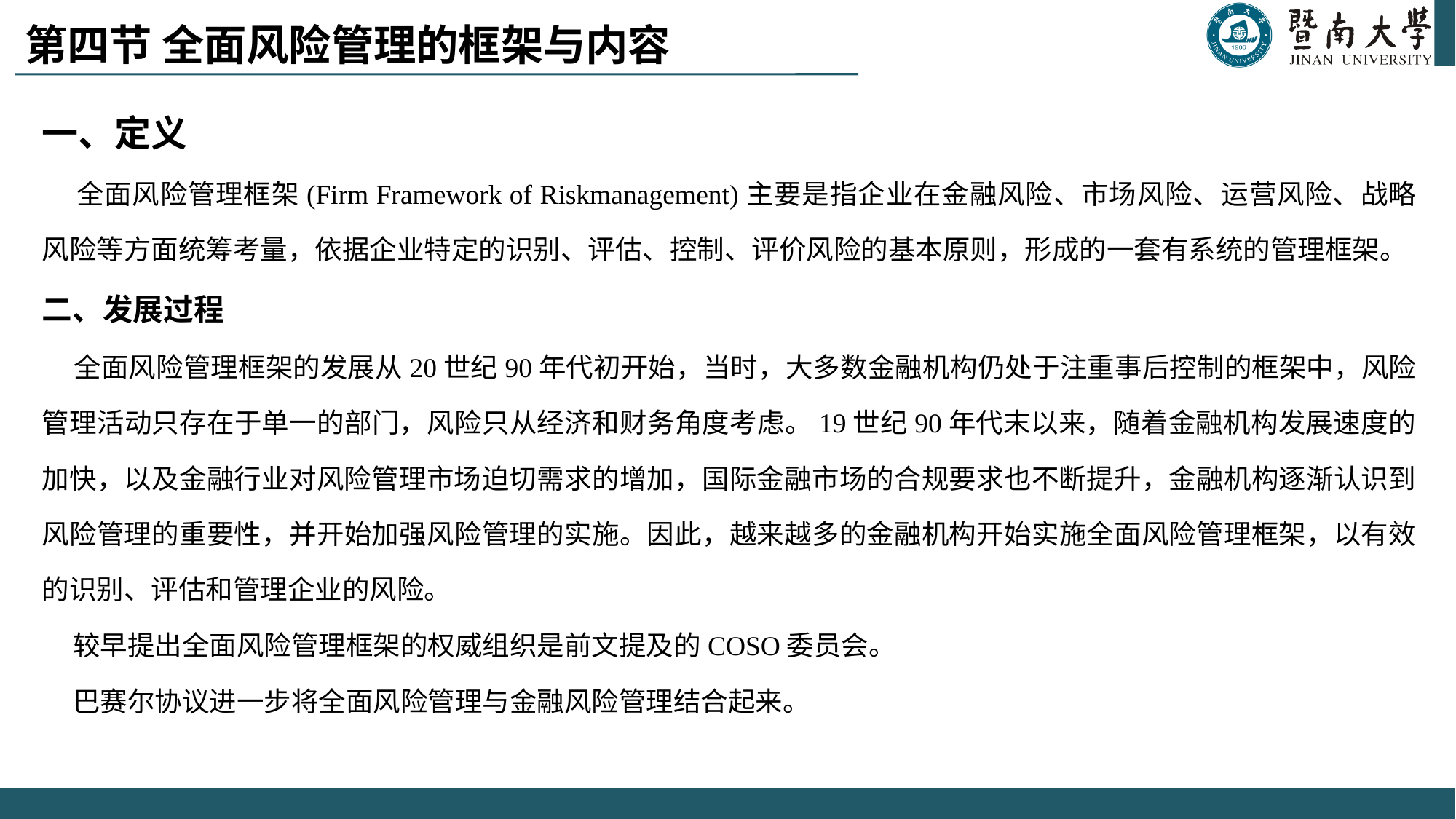

# 第四节 全面风险管理的框架与内容
一、定义
    全面风险管理框架(Firm Framework of Riskmanagement)主要是指企业在金融风险、市场风险、运营风险、战略风险等方面统筹考量，依据企业特定的识别、评估、控制、评价风险的基本原则，形成的一套有系统的管理框架。
二、发展过程
    全面风险管理框架的发展从20世纪90年代初开始，当时，大多数金融机构仍处于注重事后控制的框架中，风险管理活动只存在于单一的部门，风险只从经济和财务角度考虑。19世纪90年代末以来，随着金融机构发展速度的加快，以及金融行业对风险管理市场迫切需求的增加，国际金融市场的合规要求也不断提升，金融机构逐渐认识到风险管理的重要性，并开始加强风险管理的实施。因此，越来越多的金融机构开始实施全面风险管理框架，以有效的识别、评估和管理企业的风险。
    较早提出全面风险管理框架的权威组织是前文提及的COSO委员会。
    巴赛尔协议进一步将全面风险管理与金融风险管理结合起来。